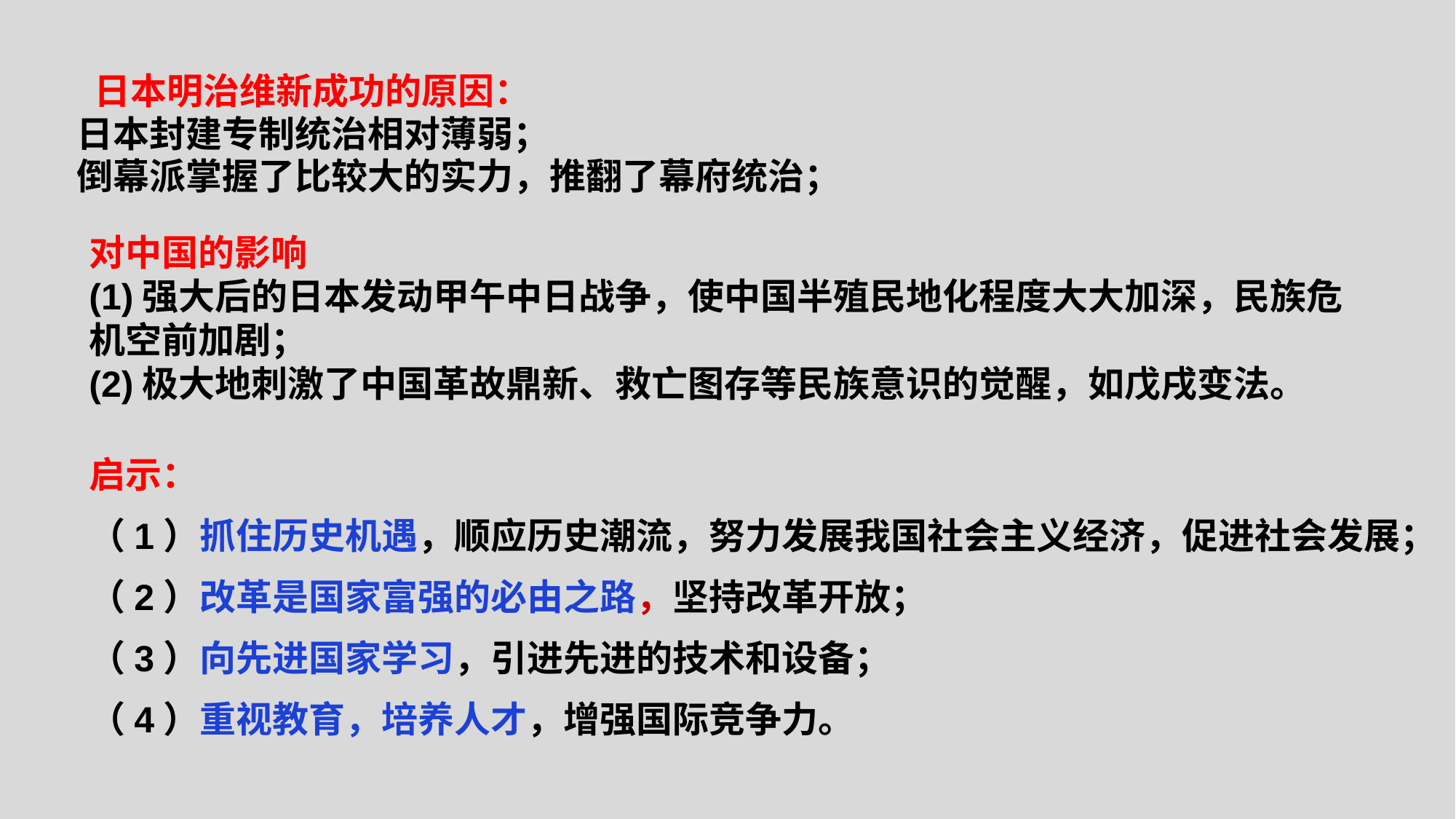

日本明治维新成功的原因：
日本封建专制统治相对薄弱；
倒幕派掌握了比较大的实力，推翻了幕府统治；
对中国的影响
(1)强大后的日本发动甲午中日战争，使中国半殖民地化程度大大加深，民族危机空前加剧；
(2)极大地刺激了中国革故鼎新、救亡图存等民族意识的觉醒，如戊戌变法。
启示：
（1）抓住历史机遇，顺应历史潮流，努力发展我国社会主义经济，促进社会发展；
（2）改革是国家富强的必由之路，坚持改革开放；
（3）向先进国家学习，引进先进的技术和设备；
（4）重视教育，培养人才，增强国际竞争力。